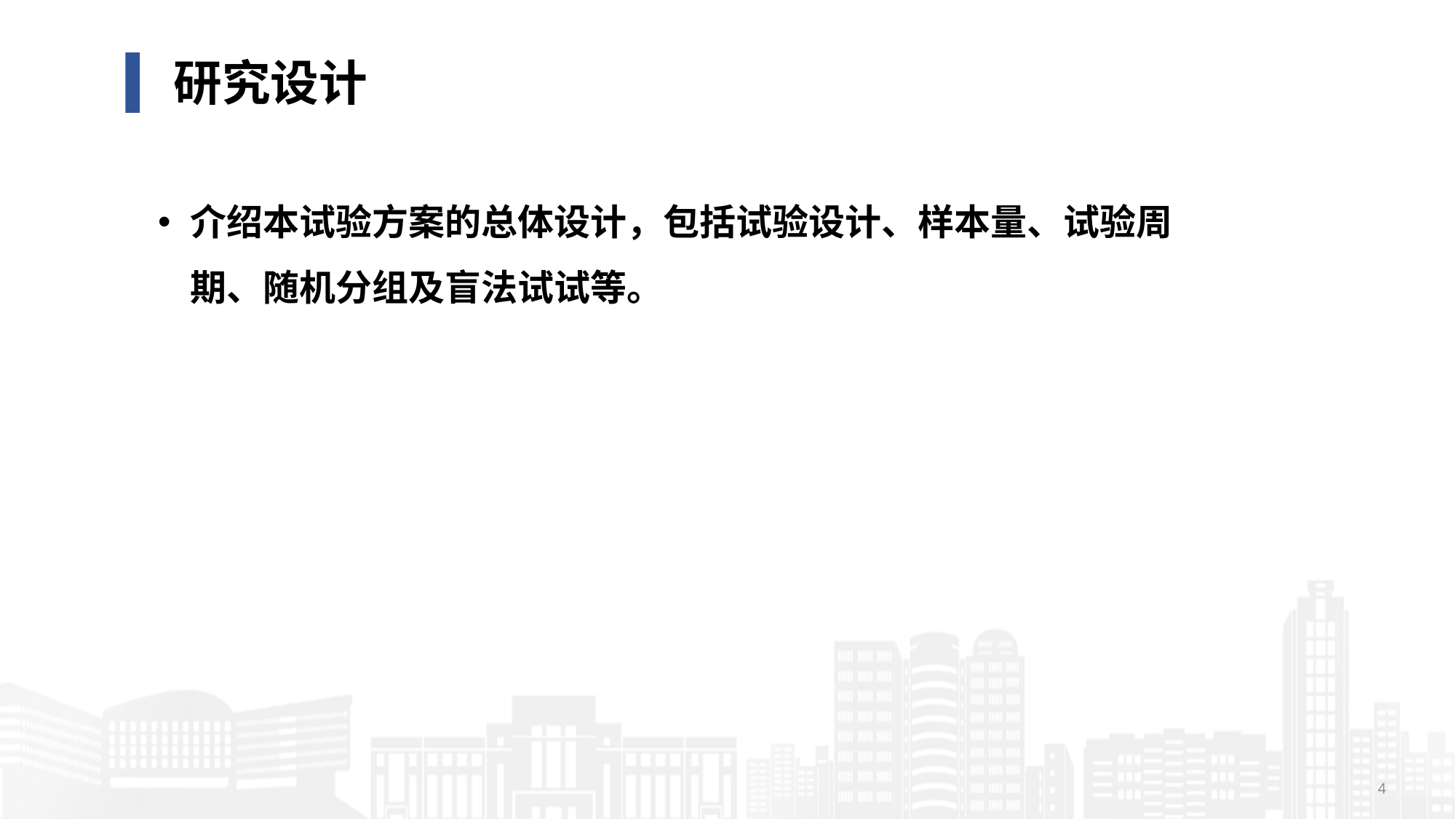

研究设计
介绍本试验方案的总体设计，包括试验设计、样本量、试验周期、随机分组及盲法试试等。